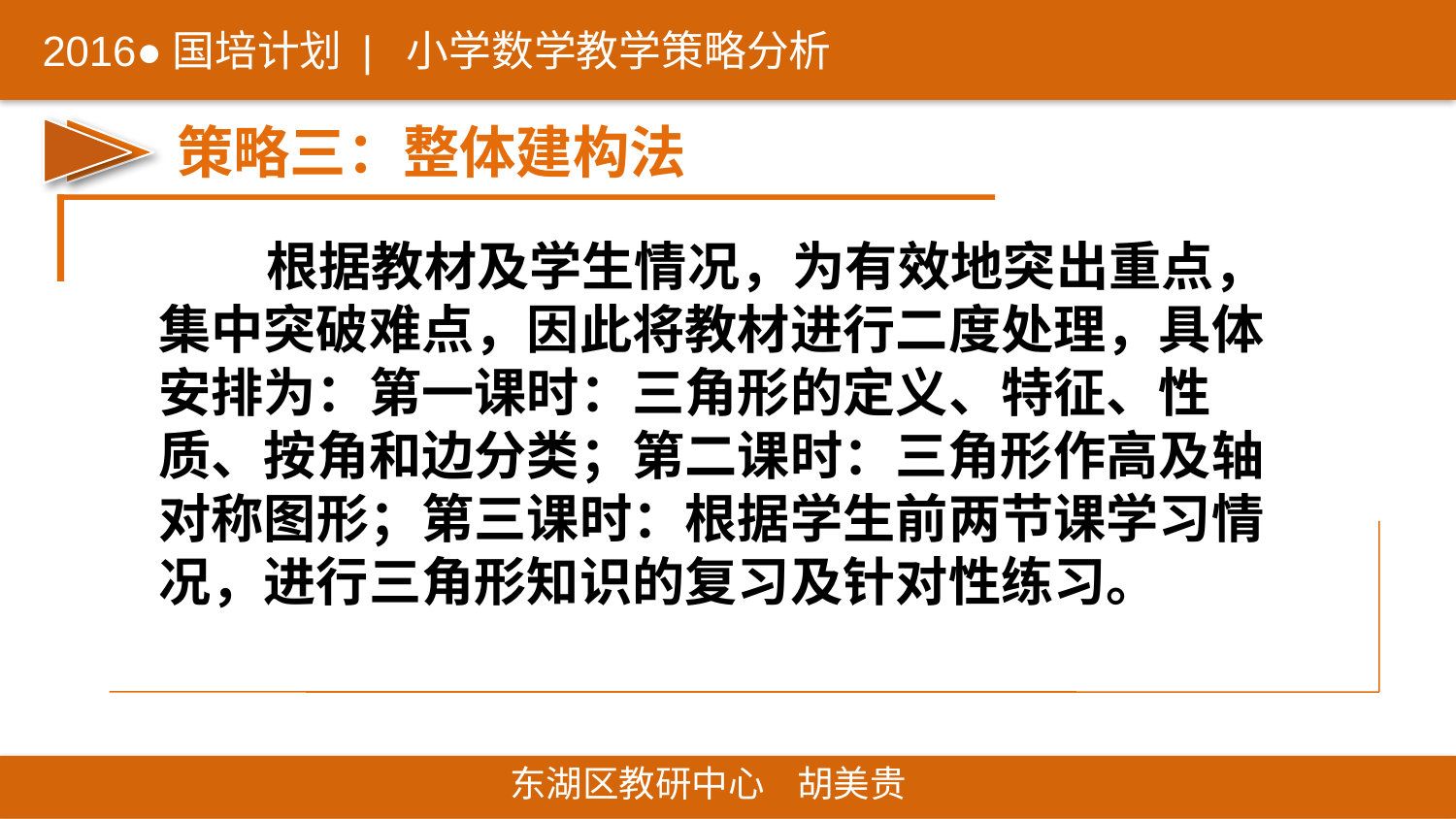

根据教材及学生情况，为有效地突出重点，集中突破难点，因此将教材进行二度处理，具体安排为：第一课时：三角形的定义、特征、性质、按角和边分类；第二课时：三角形作高及轴对称图形；第三课时：根据学生前两节课学习情况，进行三角形知识的复习及针对性练习。